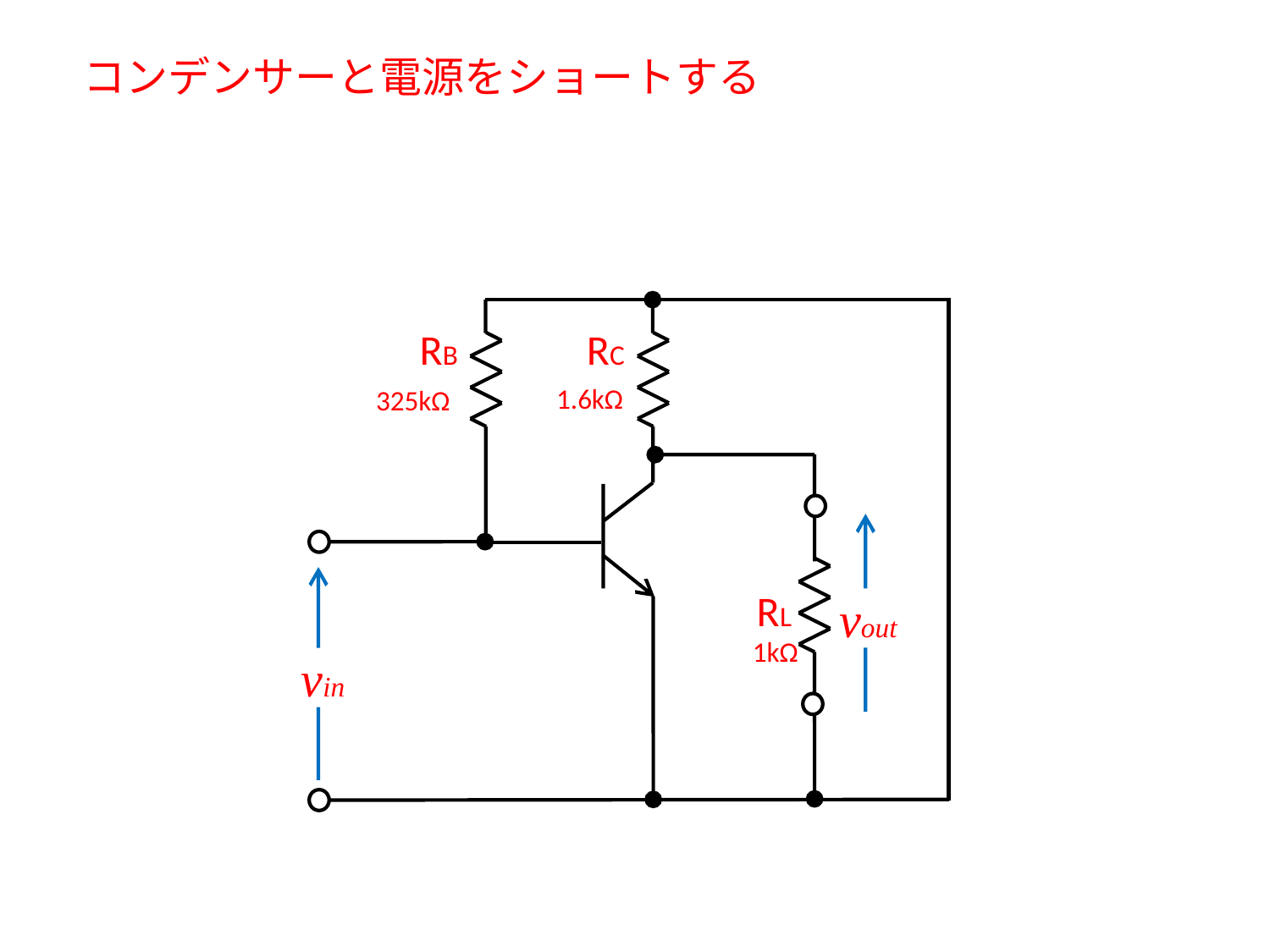

コンデンサーと電源をショートする

RB
RC

1.6kΩ
325kΩ

RL
vout

1kΩ
vin